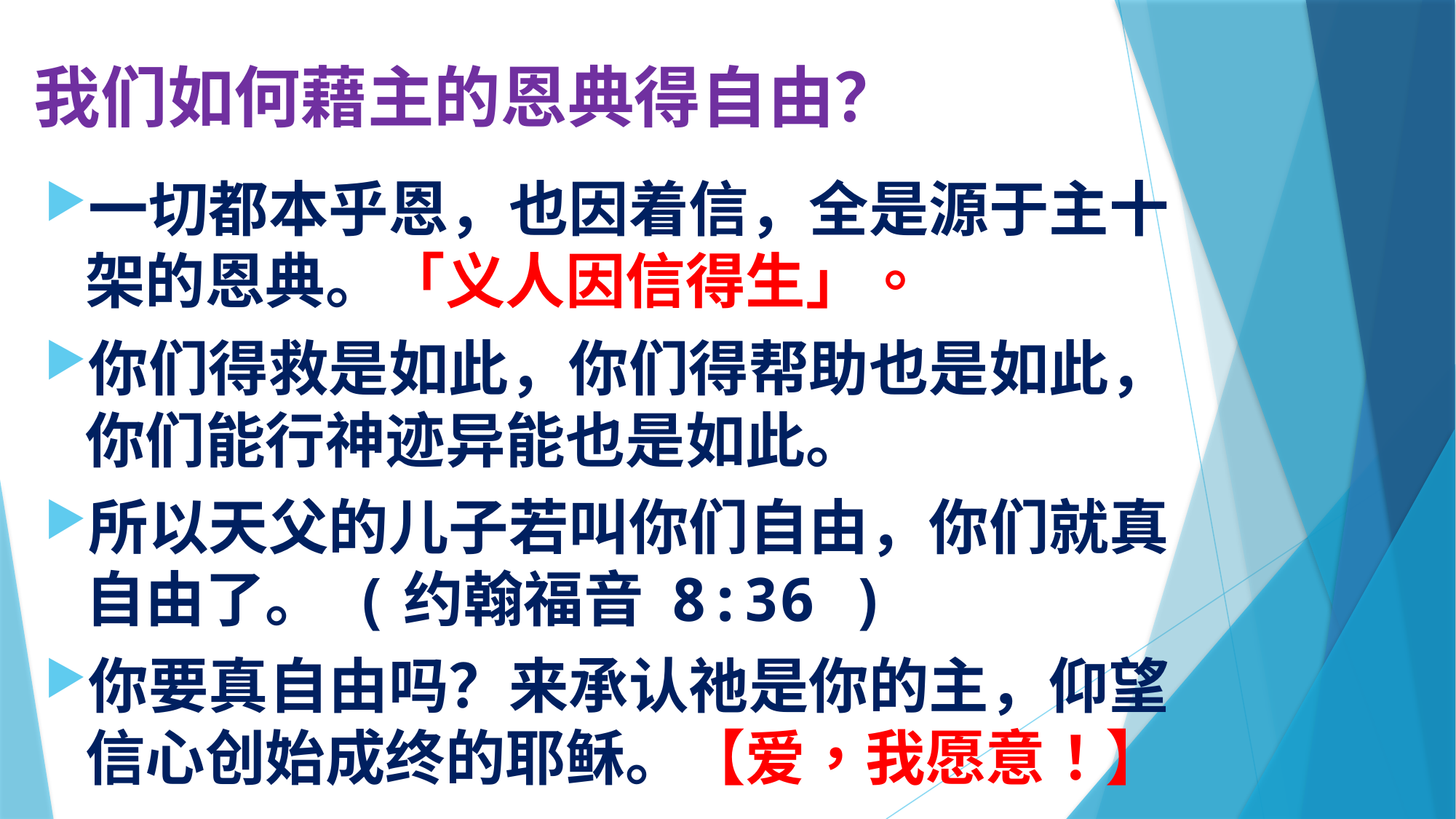

# 我们如何藉主的恩典得自由？
一切都本乎恩，也因着信，全是源于主十架的恩典。「义人因信得生」。
你们得救是如此，你们得帮助也是如此，你们能行神迹异能也是如此。
所以天父的儿子若叫你们自由，你们就真自由了。 (约翰福音 8:36 )
你要真自由吗？来承认祂是你的主，仰望信心创始成终的耶稣。【爱，我愿意！】